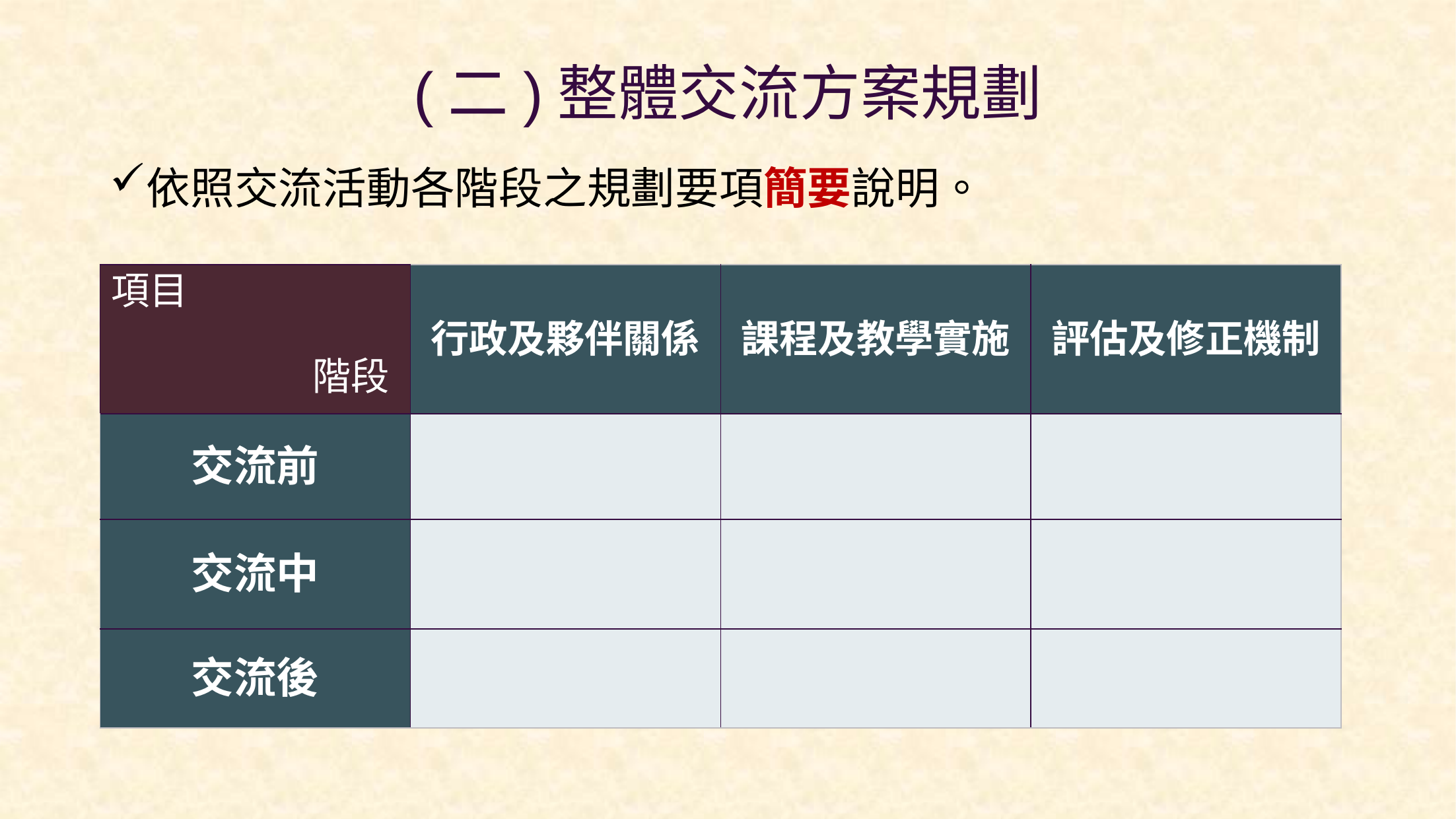

(二)整體交流方案規劃
依照交流活動各階段之規劃要項簡要說明。
| 項目 階段 | 行政及夥伴關係 | 課程及教學實施 | 評估及修正機制 |
| --- | --- | --- | --- |
| 交流前 |  |  |  |
| 交流中 |  |  |  |
| 交流後 |  |  |  |